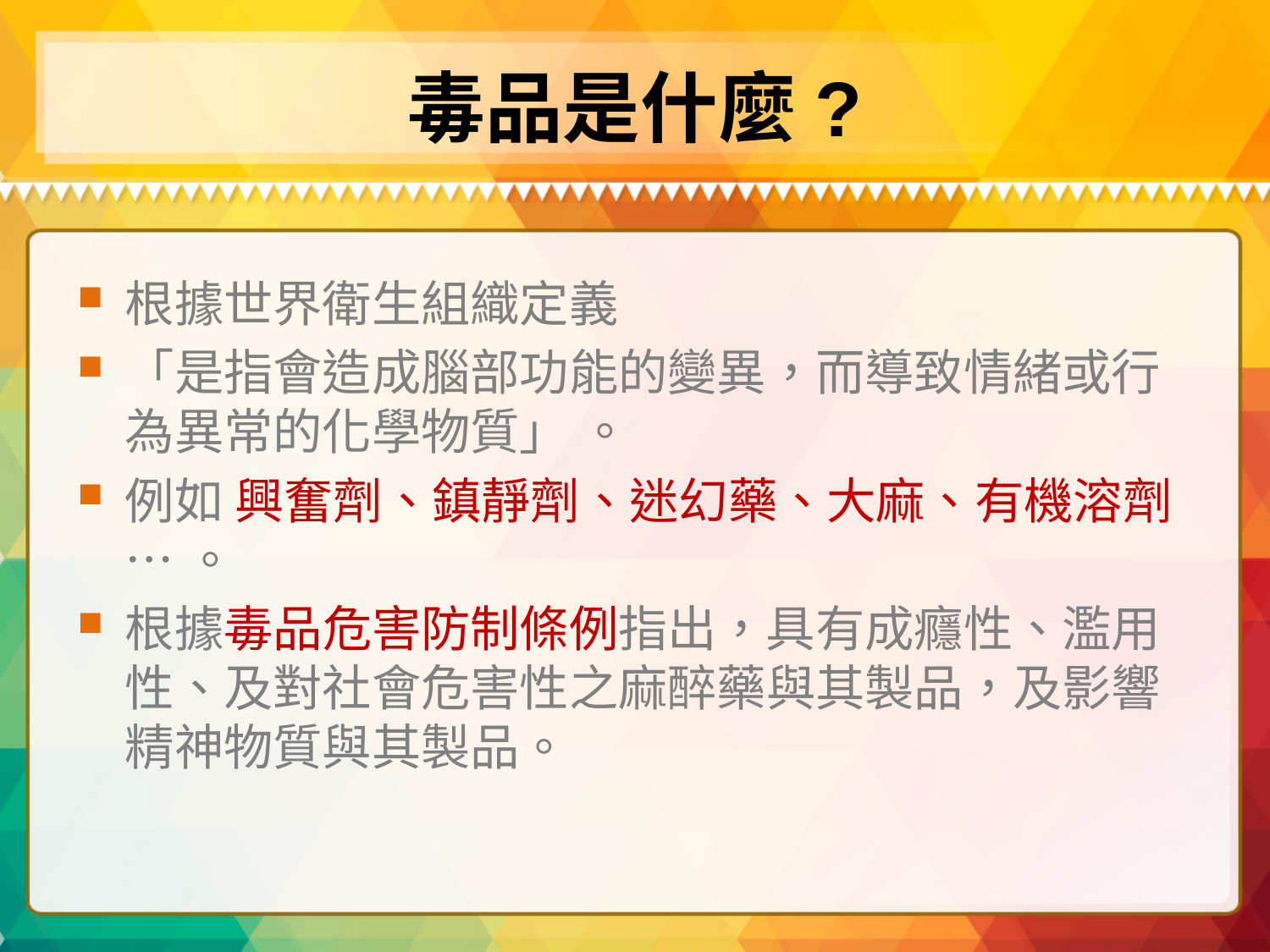

# 毒品是什麼?
根據世界衛生組織定義
「是指會造成腦部功能的變異，而導致情緒或行為異常的化學物質」 。
例如 興奮劑、鎮靜劑、迷幻藥、大麻、有機溶劑… 。
根據毒品危害防制條例指出，具有成癮性、濫用性、及對社會危害性之麻醉藥與其製品，及影響精神物質與其製品。